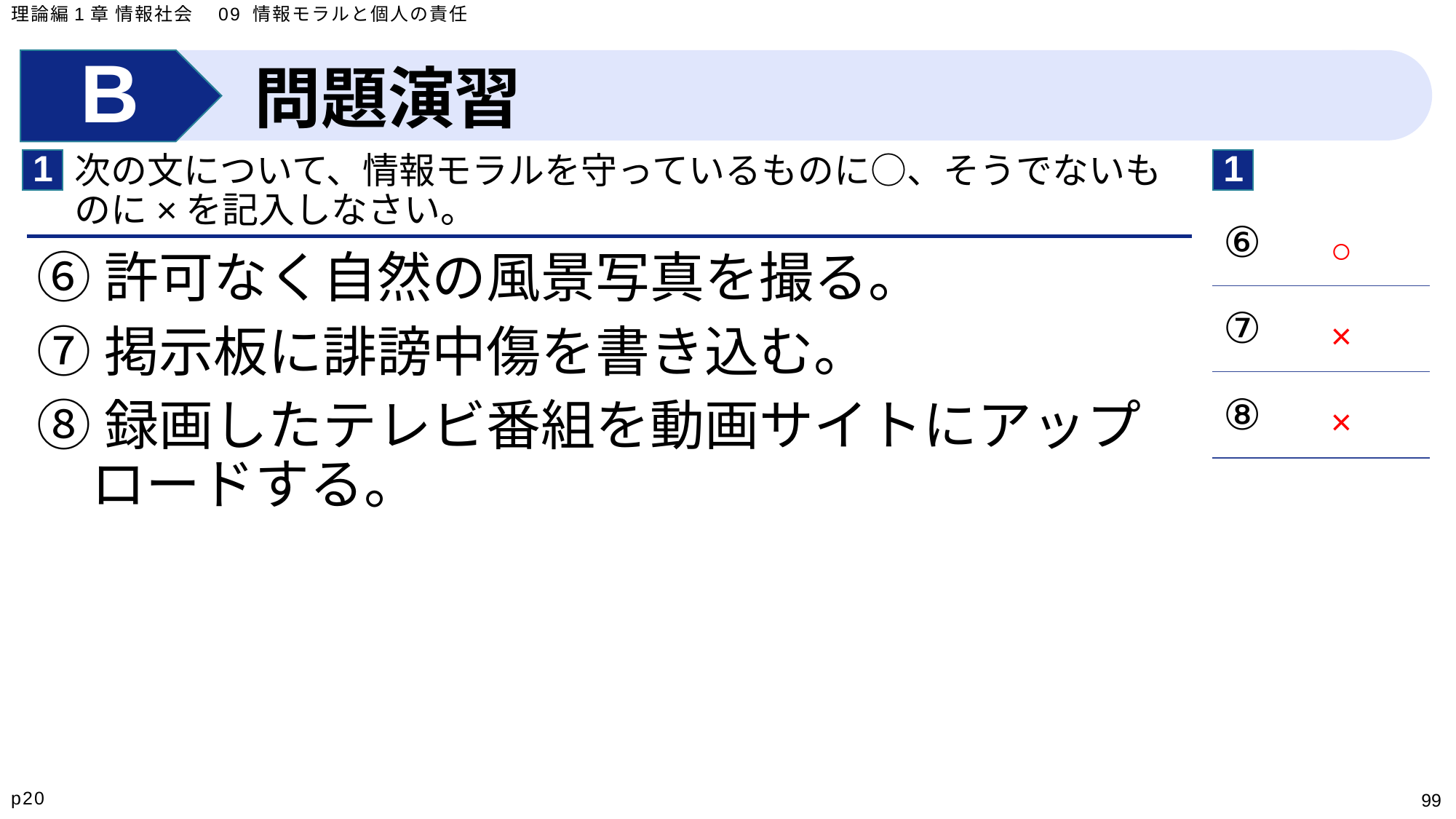

理論編1章 情報社会　09 情報モラルと個人の責任
問題演習
1
1
次の文について、情報モラルを守っているものに○、そうでないものに×を記入しなさい。
| ⑥ |
| --- |
| ⑦ |
| ⑧ |
○
⑥許可なく自然の風景写真を撮る。
⑦掲示板に誹謗中傷を書き込む。
⑧録画したテレビ番組を動画サイトにアップロードする。

×
×
p20
99